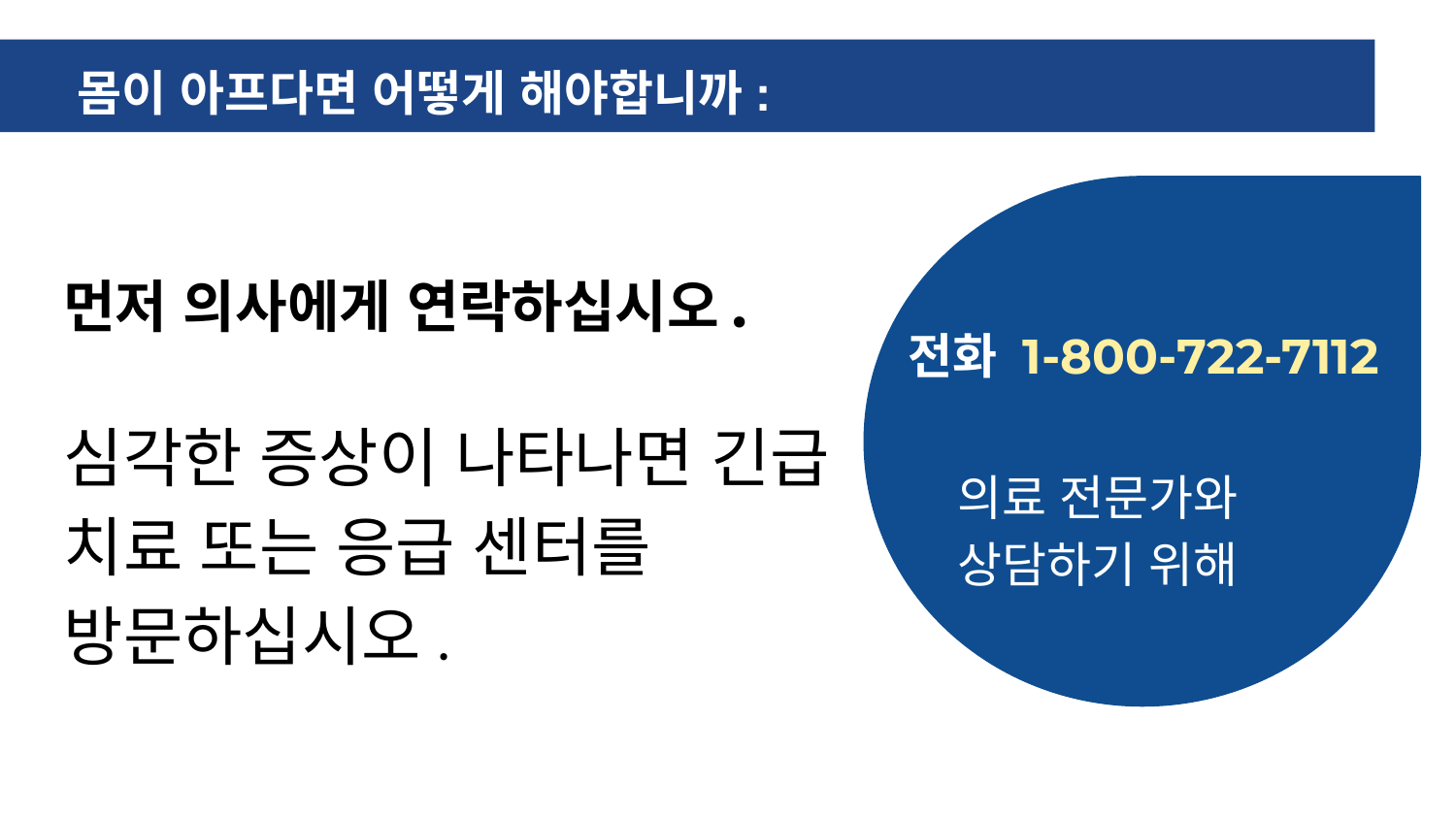

몸이 아프다면 어떻게 해야합니까:

먼저 의사에게 연락하십시오.

심각한 증상이 나타나면 긴급 치료 또는 응급 센터를 방문하십시오.

전화 1-800-722-7112
의료 전문가와 상담하기 위해